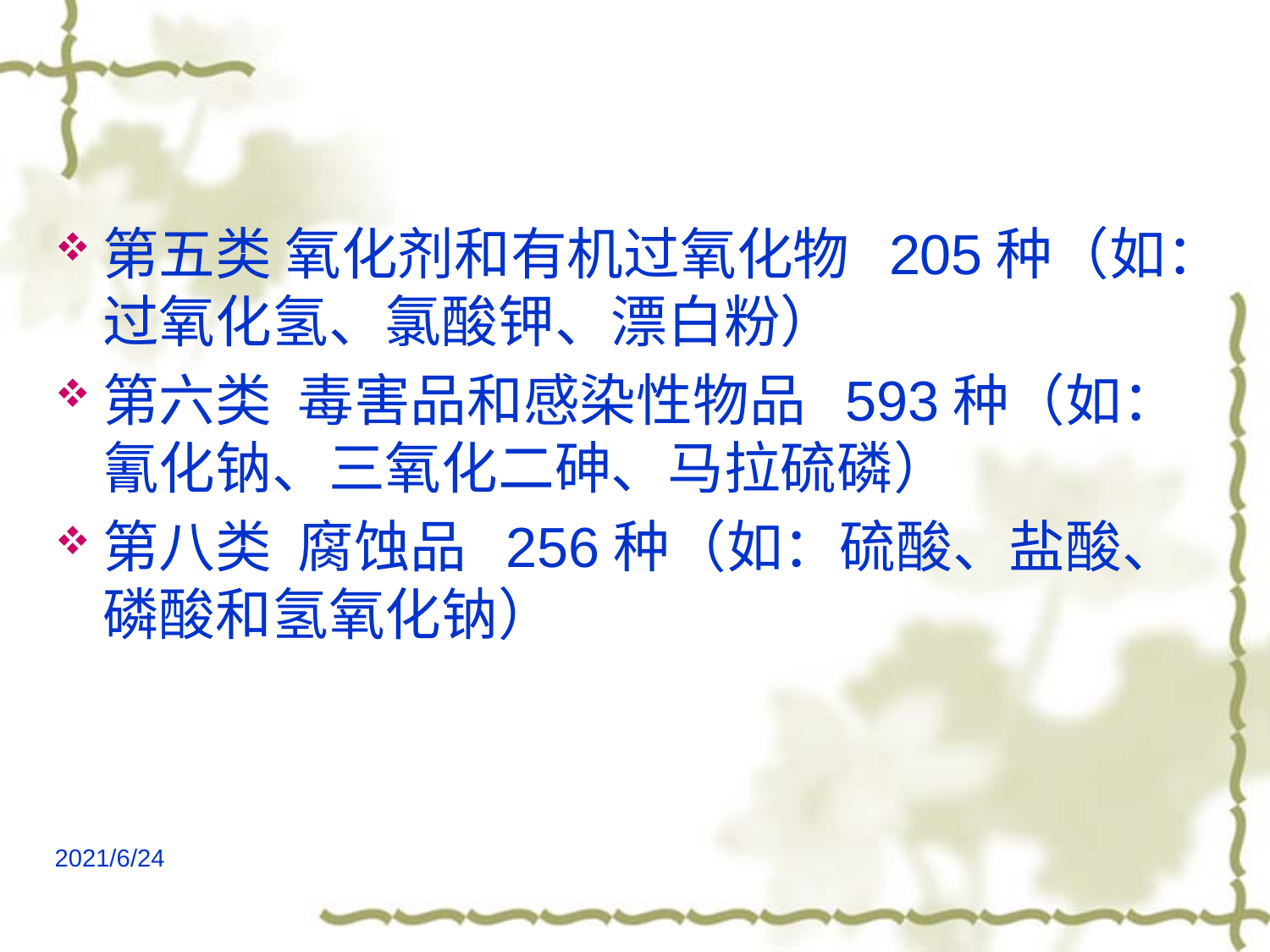

#
第五类 氧化剂和有机过氧化物  205种（如：过氧化氢、氯酸钾、漂白粉）
第六类  毒害品和感染性物品  593种（如：氰化钠、三氧化二砷、马拉硫磷）
第八类  腐蚀品  256种（如：硫酸、盐酸、磷酸和氢氧化钠）

2021/6/24